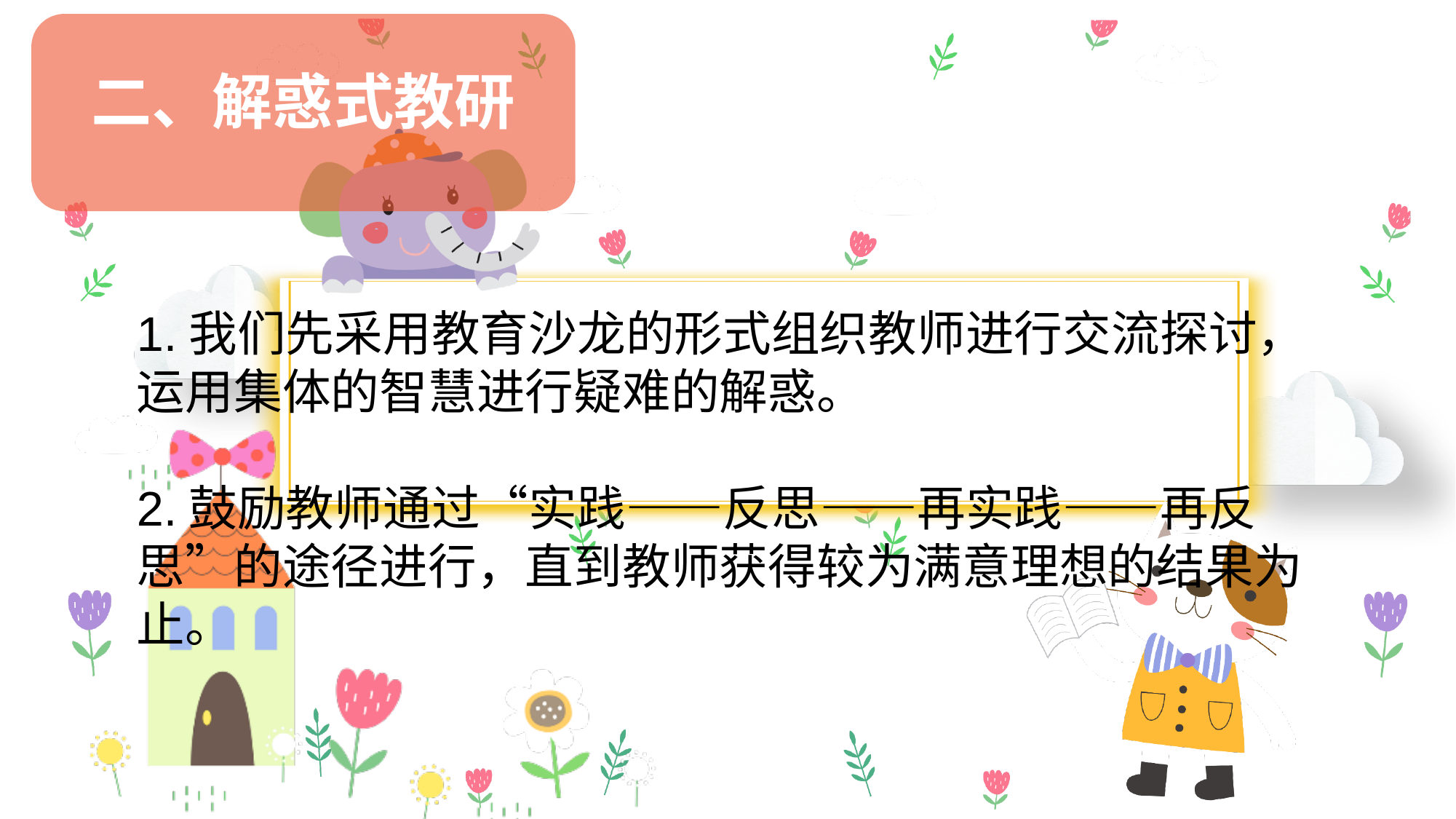

二、解惑式教研

1.我们先采用教育沙龙的形式组织教师进行交流探讨，运用集体的智慧进行疑难的解惑。

2.鼓励教师通过“实践——反思——再实践——再反思”的途径进行，直到教师获得较为满意理想的结果为止。